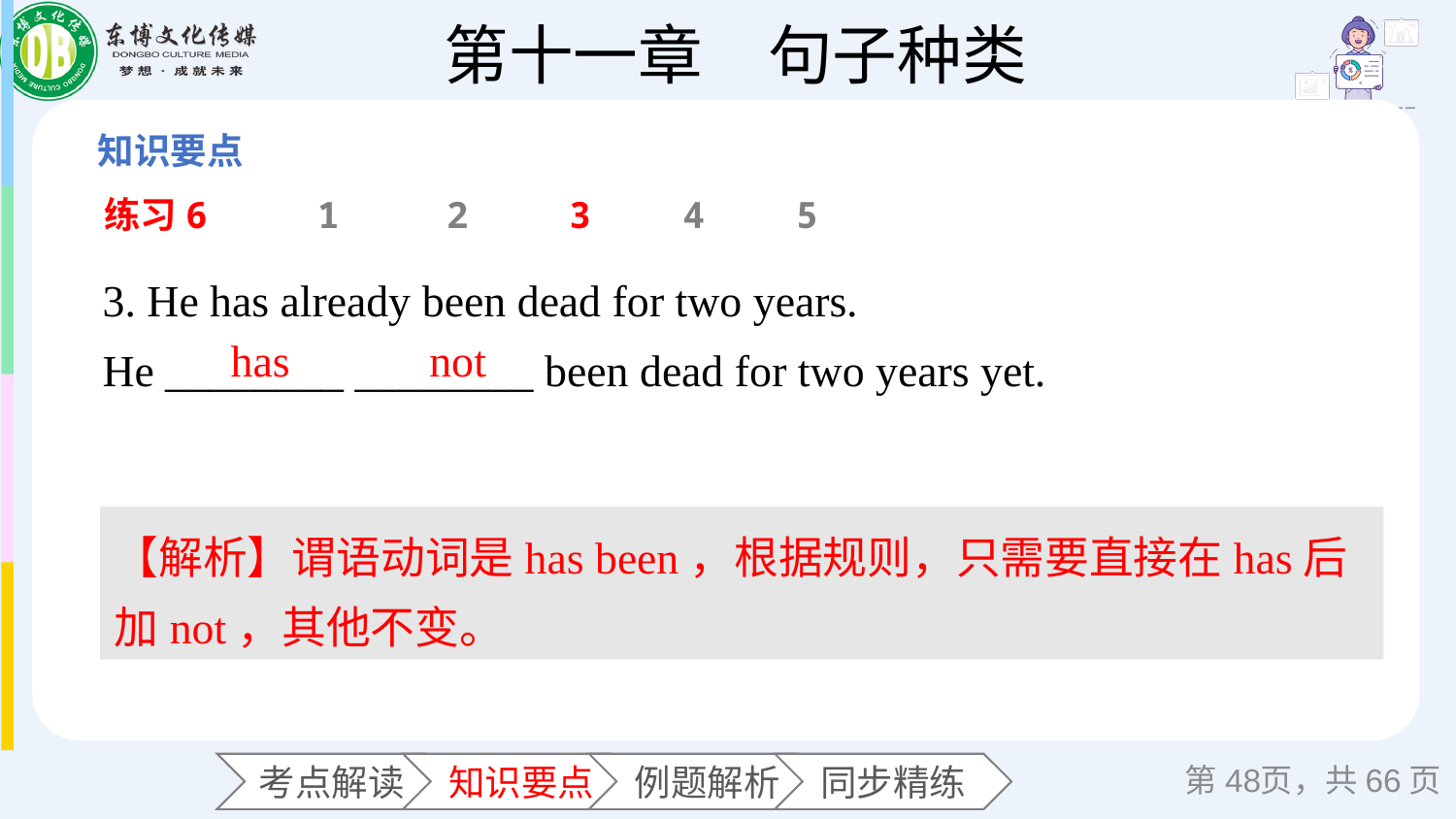

练习6
1
2
3
4
5
3. He has already been dead for two years.
He ________ ________ been dead for two years yet.
has
not
【解析】谓语动词是has been，根据规则，只需要直接在has后加not，其他不变。
第48页，共66页